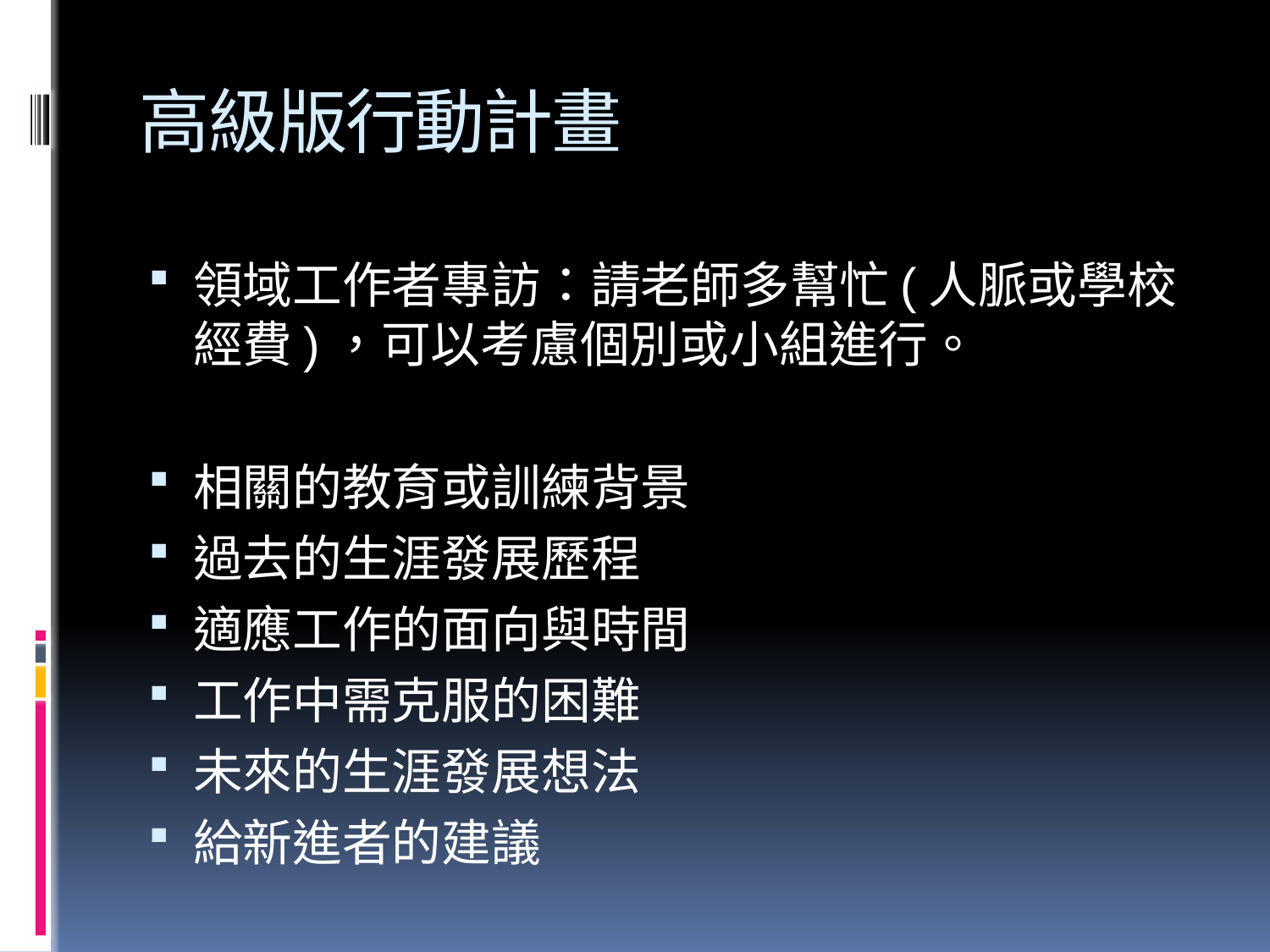

# 高級版行動計畫
領域工作者專訪：請老師多幫忙(人脈或學校經費)，可以考慮個別或小組進行。

相關的教育或訓練背景
過去的生涯發展歷程
適應工作的面向與時間
工作中需克服的困難
未來的生涯發展想法
給新進者的建議